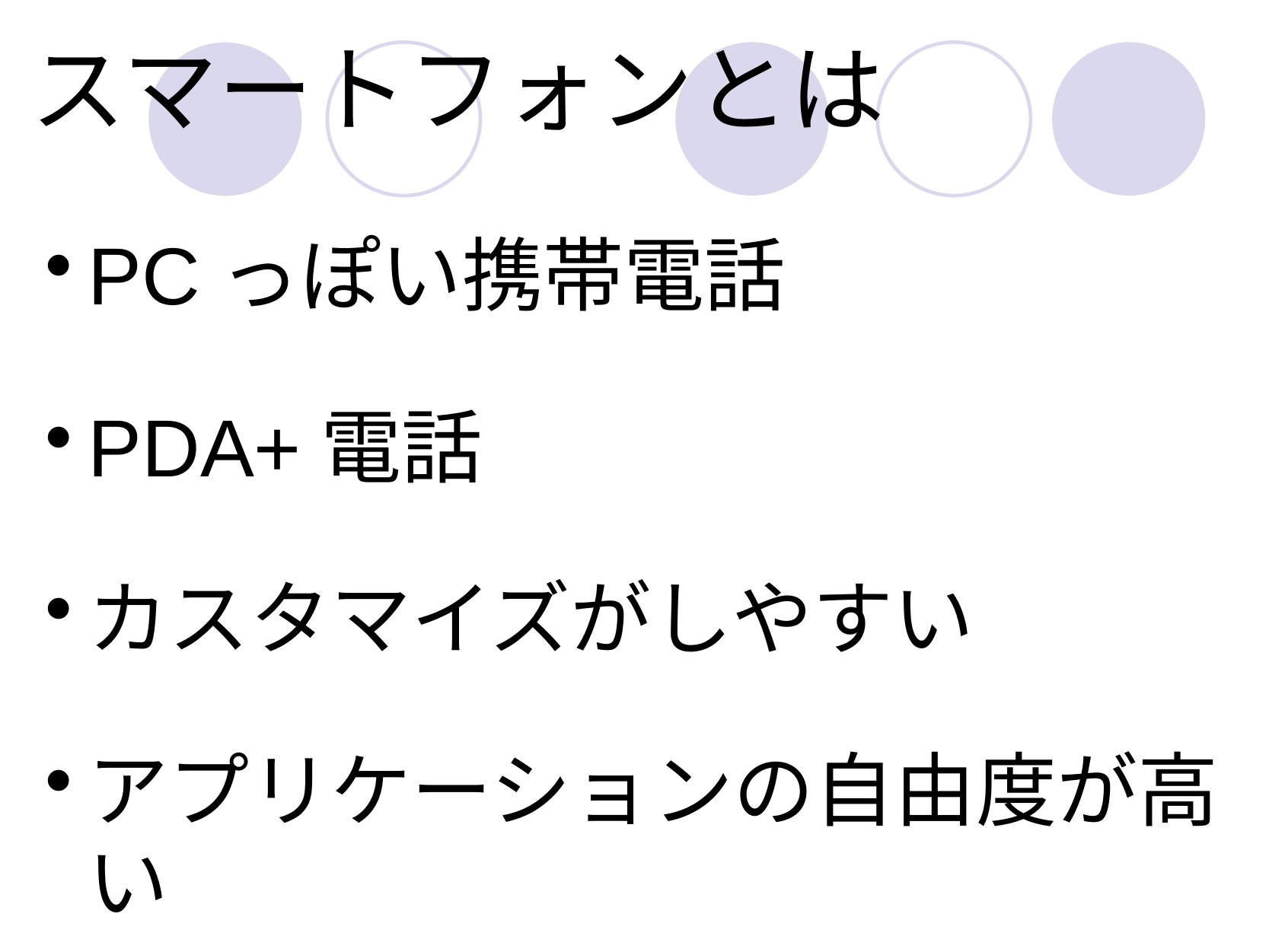

# スマートフォンとは
PCっぽい携帯電話

PDA+電話

カスタマイズがしやすい

アプリケーションの自由度が高い